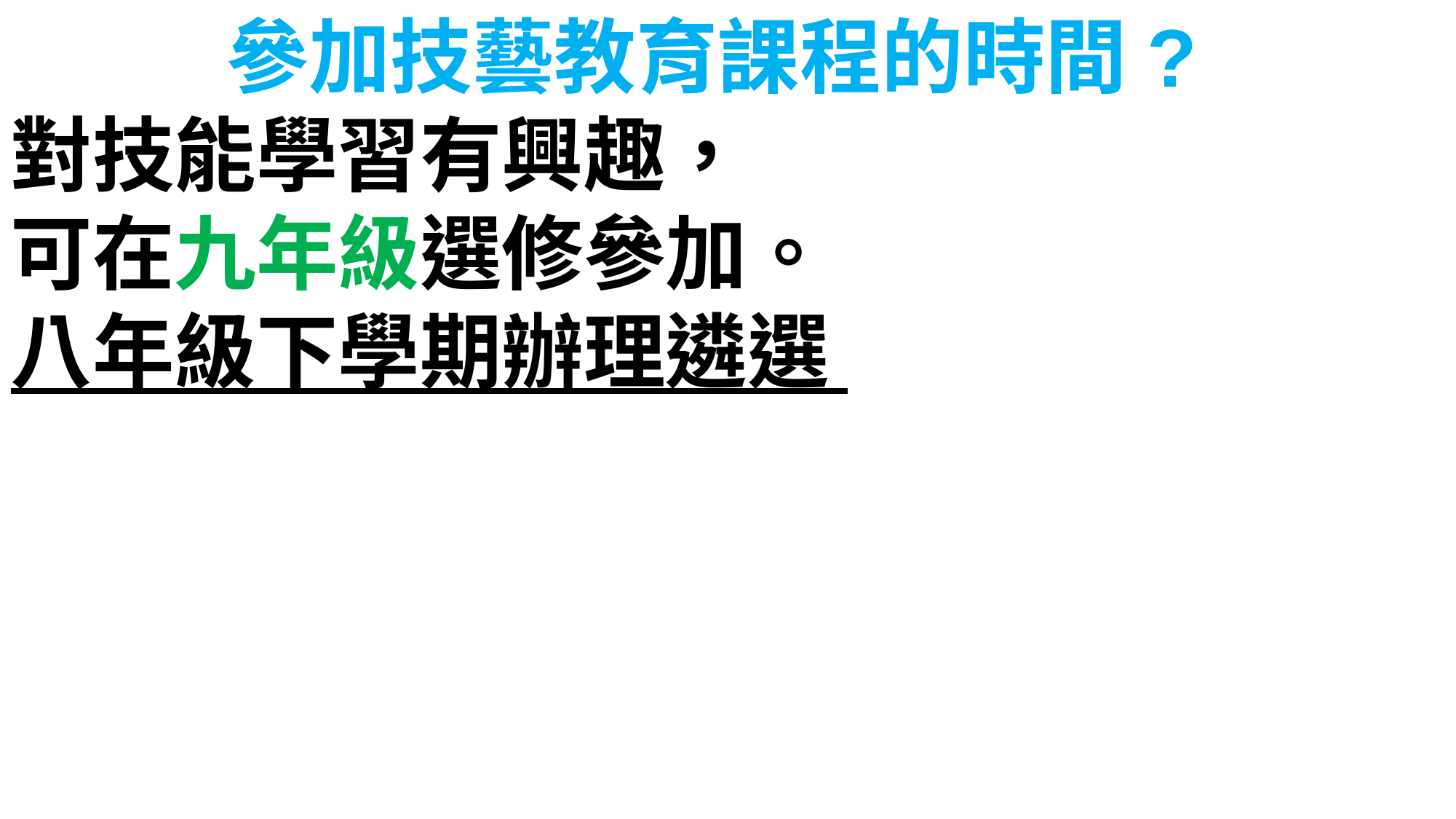

參加技藝教育課程的時間?
對技能學習有興趣，
可在九年級選修參加。
八年級下學期辦理遴選